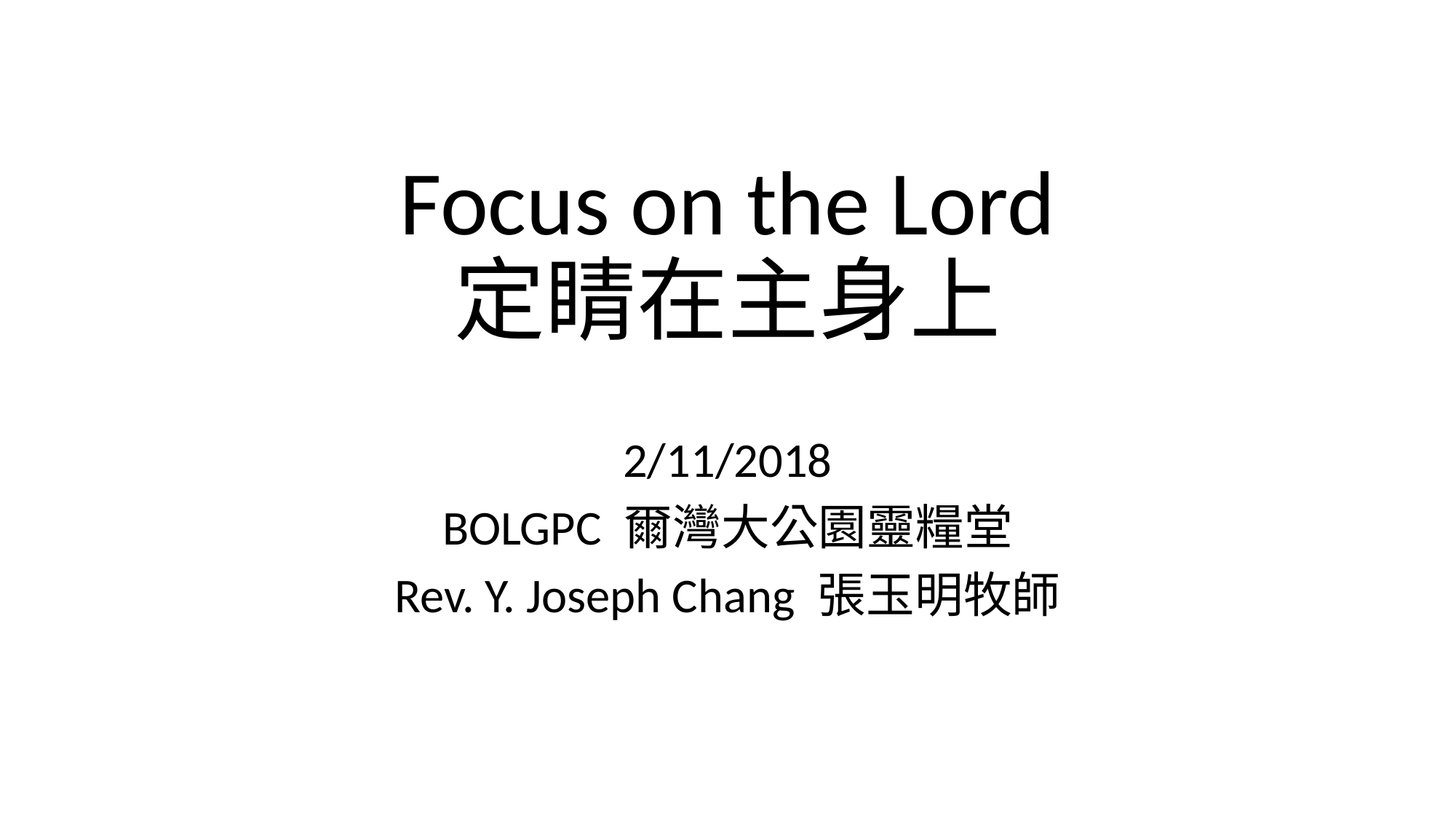

# Focus on the Lord 定睛在主身上
2/11/2018
BOLGPC 爾灣大公園靈糧堂
Rev. Y. Joseph Chang 張玉明牧師